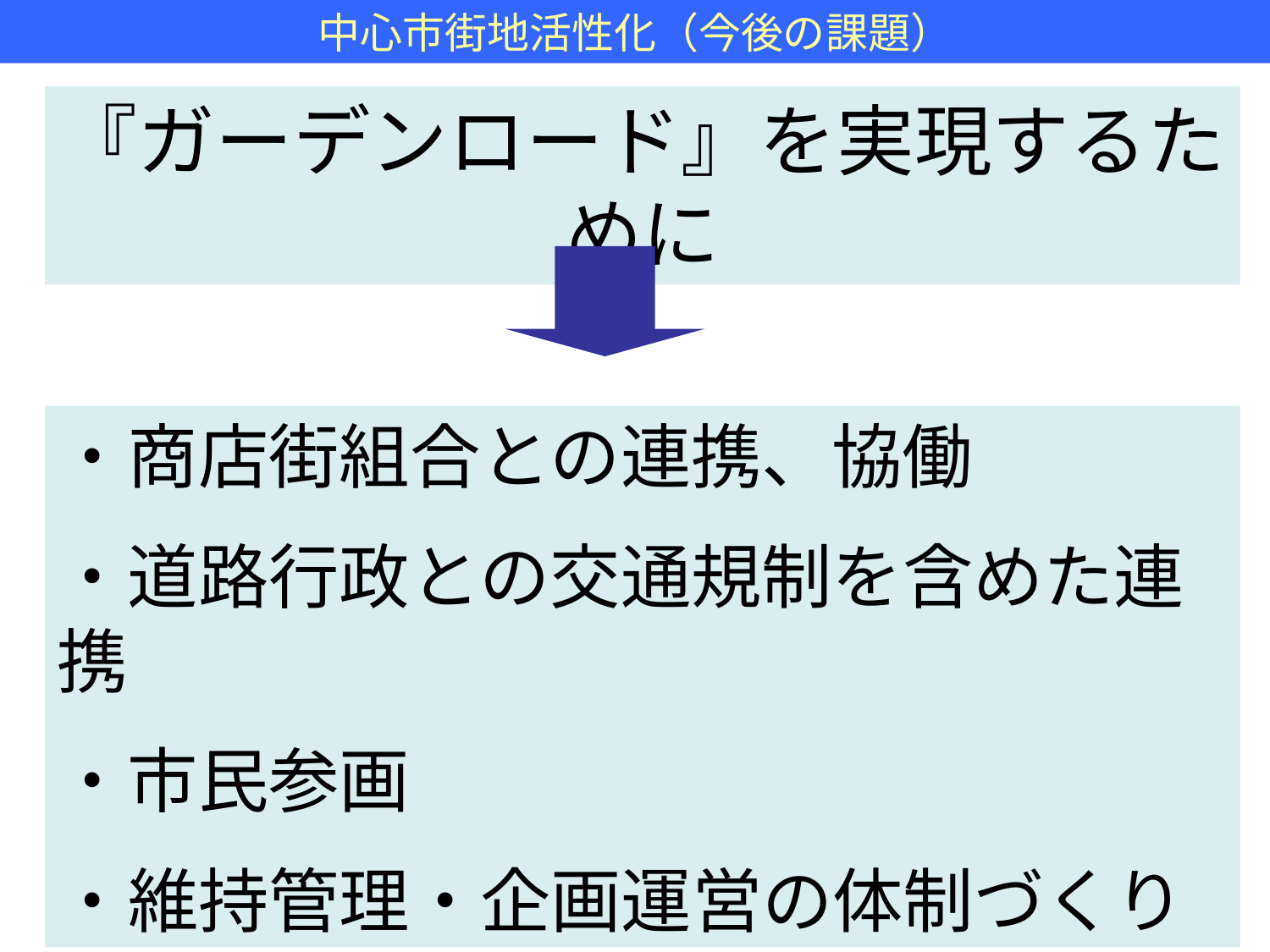

中心市街地活性化（今後の課題）
『ガーデンロード』を実現するために

・商店街組合との連携、協働
・道路行政との交通規制を含めた連携
・市民参画
・維持管理・企画運営の体制づくり